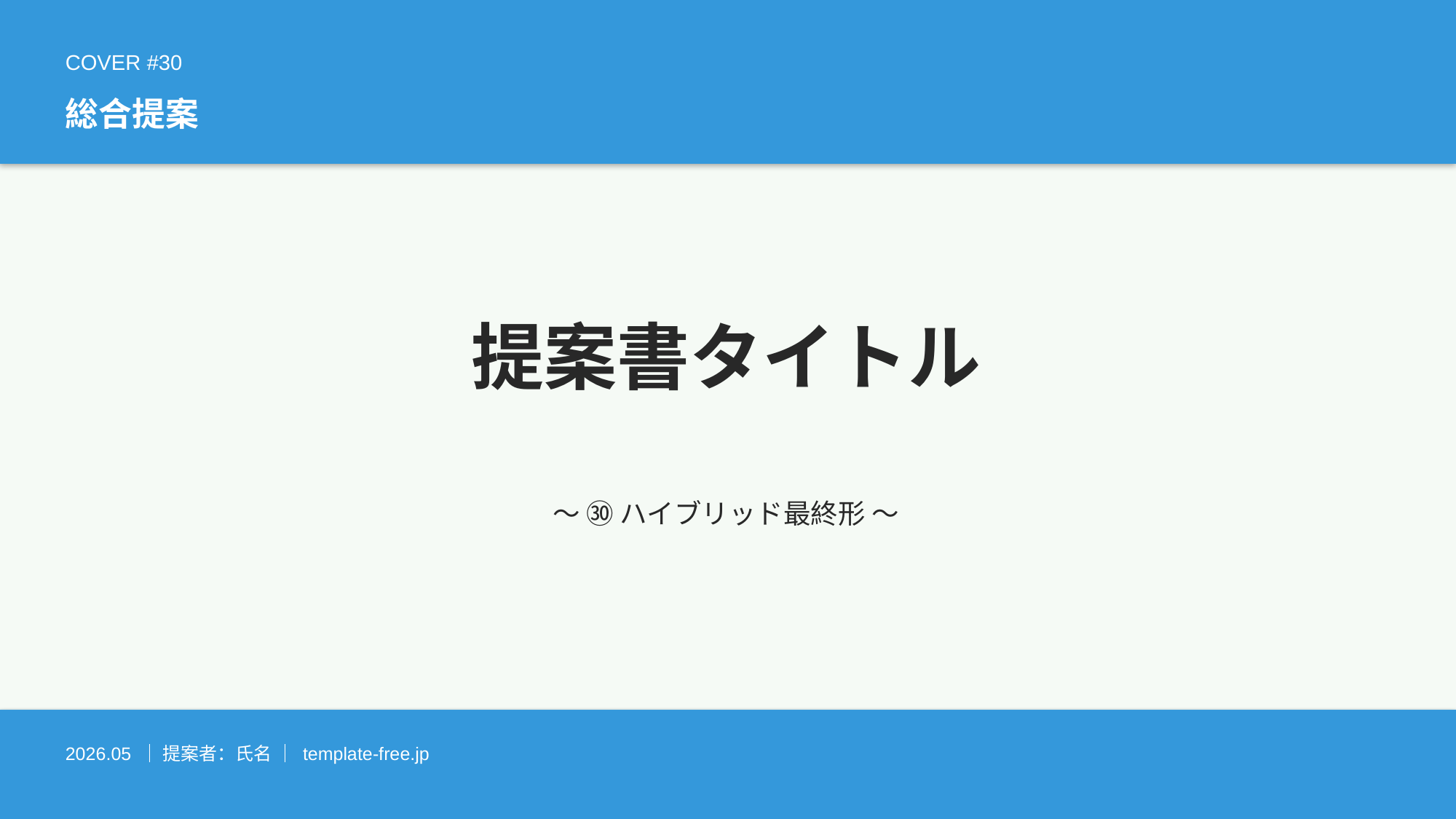

COVER #30
総合提案
提案書タイトル
〜 ㉚ ハイブリッド最終形 〜

2026.05 ｜ 提案者：氏名 ｜ template-free.jp